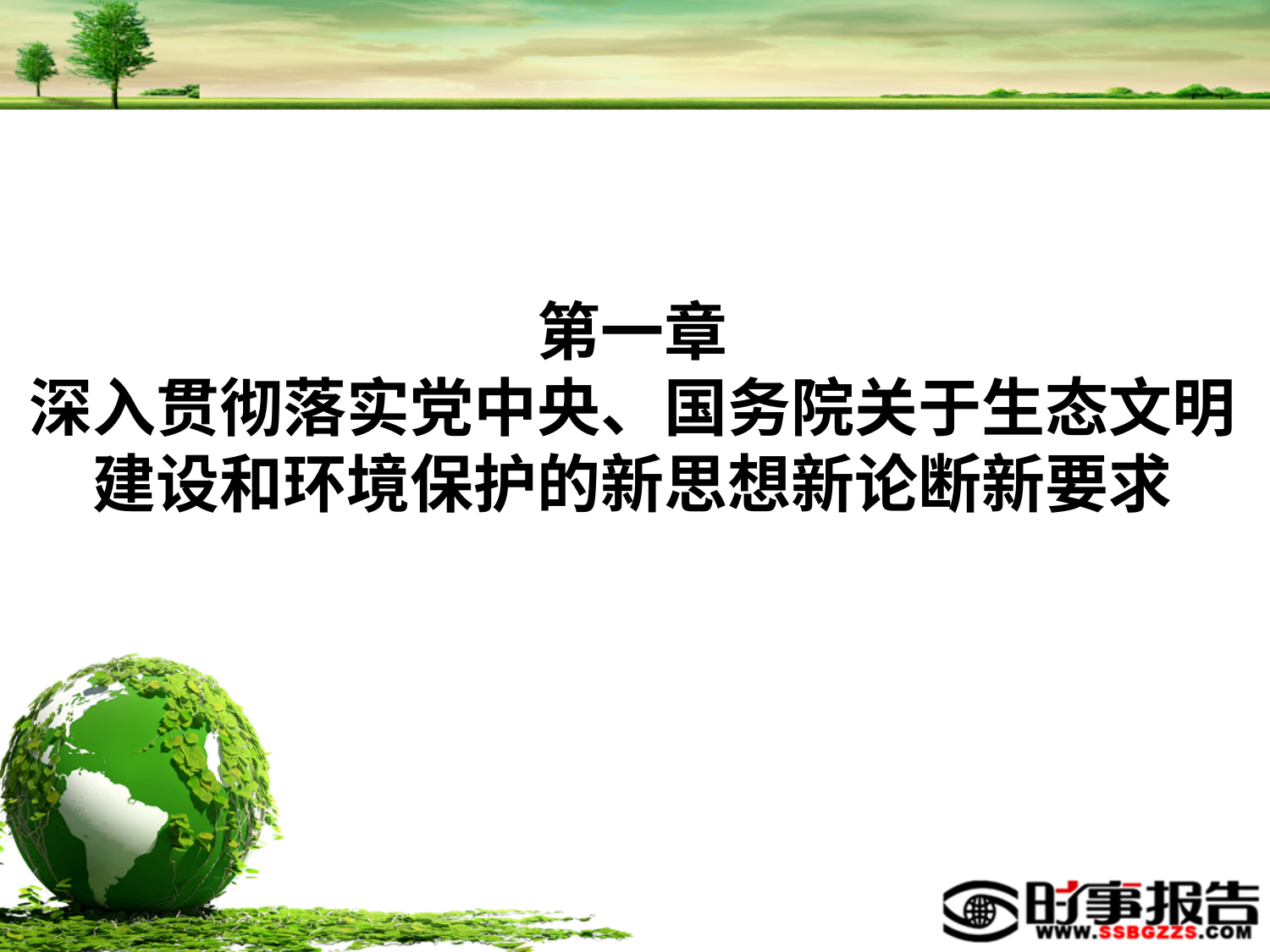

第一章
深入贯彻落实党中央、国务院关于生态文明建设和环境保护的新思想新论断新要求